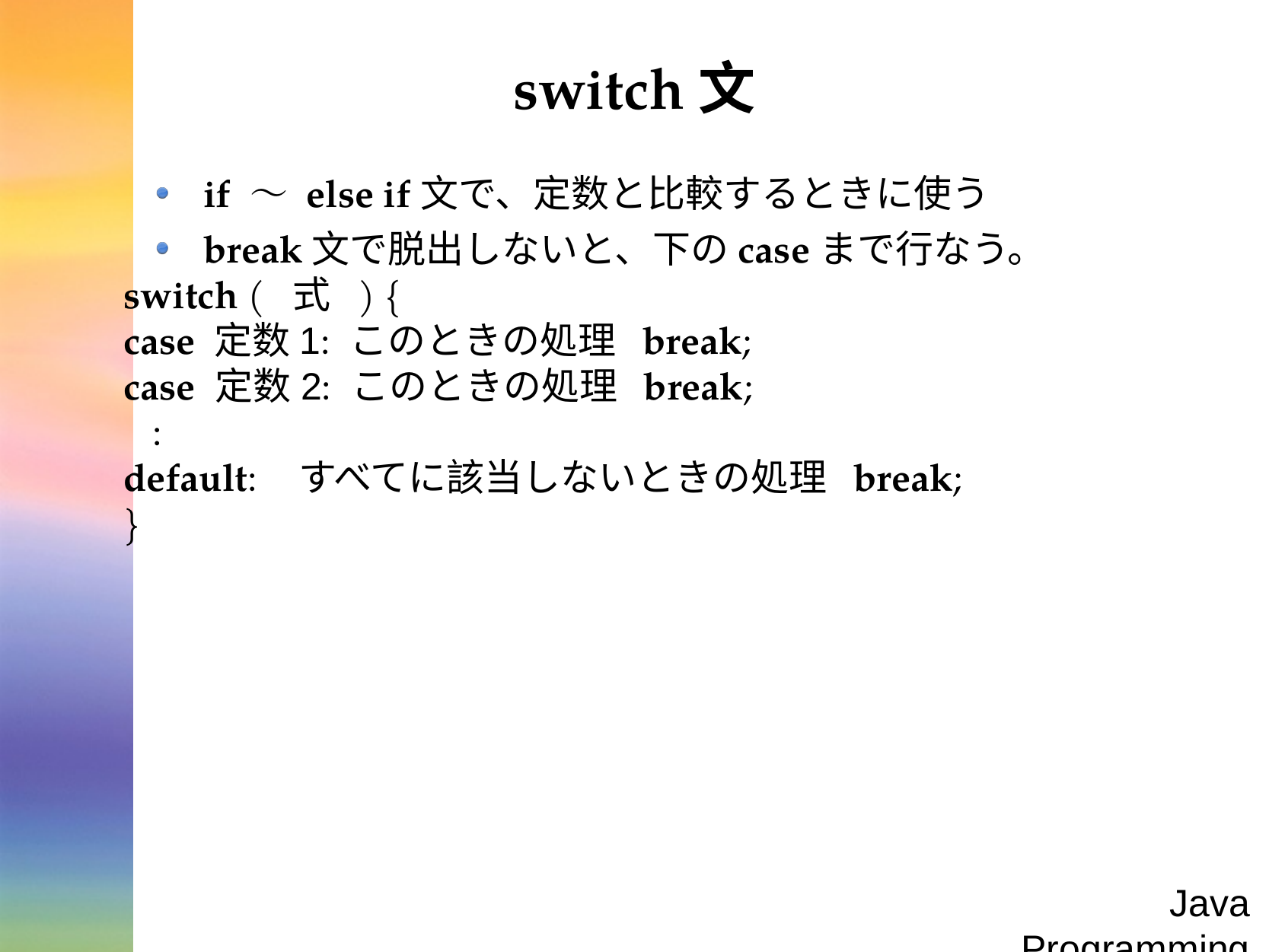

# switch文
if 〜 else if文で、定数と比較するときに使う
break文で脱出しないと、下のcaseまで行なう。
switch (  式  ) {
case 定数1: このときの処理  break;
case 定数2: このときの処理  break;
   :
default:   すべてに該当しないときの処理  break;
}